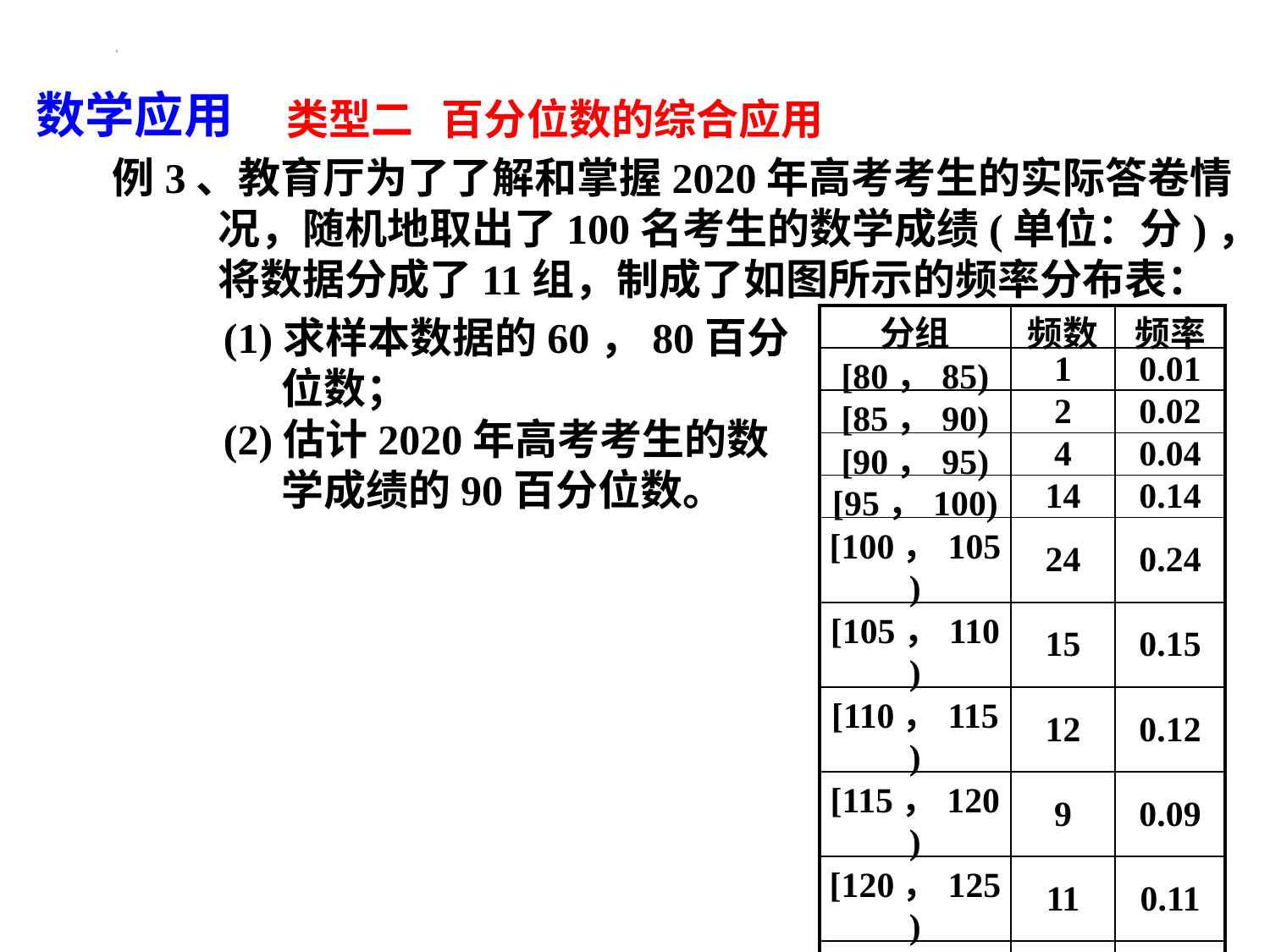

数学应用
类型二   百分位数的综合应用
例3、教育厅为了了解和掌握2020年高考考生的实际答卷情
          况，随机地取出了100名考生的数学成绩(单位：分)，
          将数据分成了11组，制成了如图所示的频率分布表：
(1)求样本数据的60，80百分
     位数；
(2)估计2020年高考考生的数
     学成绩的90百分位数。
| 分组 | 频数 | 频率 |
| --- | --- | --- |
| [80，85) | 1 | 0.01 |
| [85，90) | 2 | 0.02 |
| [90，95) | 4 | 0.04 |
| [95，100) | 14 | 0.14 |
| [100，105) | 24 | 0.24 |
| [105，110) | 15 | 0.15 |
| [110，115) | 12 | 0.12 |
| [115，120) | 9 | 0.09 |
| [120，125) | 11 | 0.11 |
| [125，130) | 6 | 0.06 |
| [130，135] | 2 | 0.02 |
| 合计 | 100 | 1 |